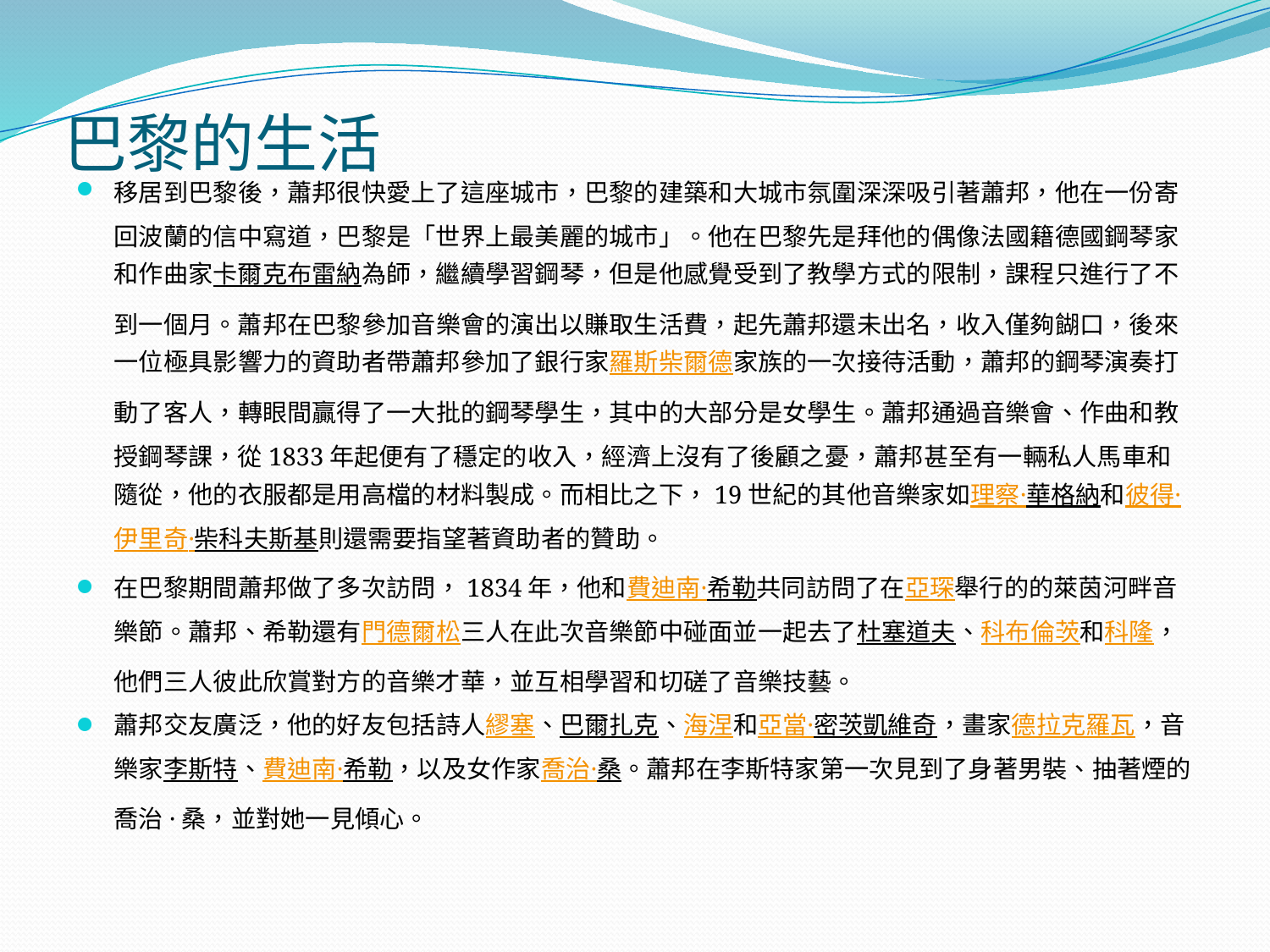

# 巴黎的生活
移居到巴黎後，蕭邦很快愛上了這座城市，巴黎的建築和大城市氛圍深深吸引著蕭邦，他在一份寄回波蘭的信中寫道，巴黎是「世界上最美麗的城市」。他在巴黎先是拜他的偶像法國籍德國鋼琴家和作曲家卡爾克布雷納為師，繼續學習鋼琴，但是他感覺受到了教學方式的限制，課程只進行了不到一個月。蕭邦在巴黎參加音樂會的演出以賺取生活費，起先蕭邦還未出名，收入僅夠餬口，後來一位極具影響力的資助者帶蕭邦參加了銀行家羅斯柴爾德家族的一次接待活動，蕭邦的鋼琴演奏打動了客人，轉眼間贏得了一大批的鋼琴學生，其中的大部分是女學生。蕭邦通過音樂會、作曲和教授鋼琴課，從1833年起便有了穩定的收入，經濟上沒有了後顧之憂，蕭邦甚至有一輛私人馬車和隨從，他的衣服都是用高檔的材料製成。而相比之下，19世紀的其他音樂家如理察·華格納和彼得·伊里奇·柴科夫斯基則還需要指望著資助者的贊助。
在巴黎期間蕭邦做了多次訪問，1834年，他和費迪南·希勒共同訪問了在亞琛舉行的的萊茵河畔音樂節。蕭邦、希勒還有門德爾松三人在此次音樂節中碰面並一起去了杜塞道夫、科布倫茨和科隆，他們三人彼此欣賞對方的音樂才華，並互相學習和切磋了音樂技藝。
蕭邦交友廣泛，他的好友包括詩人繆塞、巴爾扎克、海涅和亞當·密茨凱維奇，畫家德拉克羅瓦，音樂家李斯特、費迪南·希勒，以及女作家喬治·桑。蕭邦在李斯特家第一次見到了身著男裝、抽著煙的喬治·桑，並對她一見傾心。